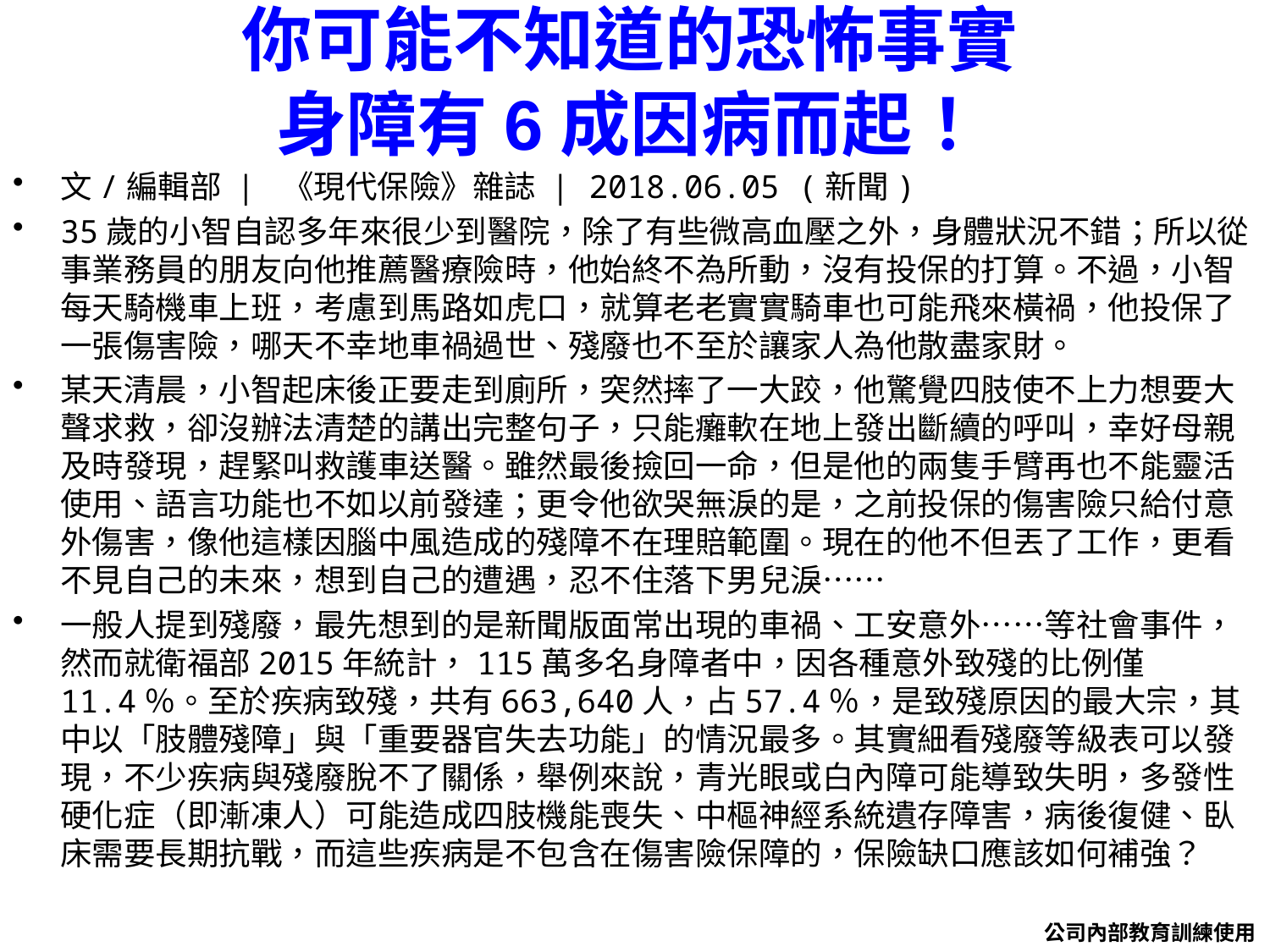

# 你可能不知道的恐怖事實 身障有6成因病而起！

文/編輯部 | 《現代保險》雜誌 | 2018.06.05 (新聞)
35歲的小智自認多年來很少到醫院，除了有些微高血壓之外，身體狀況不錯；所以從事業務員的朋友向他推薦醫療險時，他始終不為所動，沒有投保的打算。不過，小智每天騎機車上班，考慮到馬路如虎口，就算老老實實騎車也可能飛來橫禍，他投保了一張傷害險，哪天不幸地車禍過世、殘廢也不至於讓家人為他散盡家財。
某天清晨，小智起床後正要走到廁所，突然摔了一大跤，他驚覺四肢使不上力想要大聲求救，卻沒辦法清楚的講出完整句子，只能癱軟在地上發出斷續的呼叫，幸好母親及時發現，趕緊叫救護車送醫。雖然最後撿回一命，但是他的兩隻手臂再也不能靈活使用、語言功能也不如以前發達；更令他欲哭無淚的是，之前投保的傷害險只給付意外傷害，像他這樣因腦中風造成的殘障不在理賠範圍。現在的他不但丟了工作，更看不見自己的未來，想到自己的遭遇，忍不住落下男兒淚……
一般人提到殘廢，最先想到的是新聞版面常出現的車禍、工安意外……等社會事件，然而就衛福部2015年統計，115萬多名身障者中，因各種意外致殘的比例僅11.4％。至於疾病致殘，共有663,640人，占57.4％，是致殘原因的最大宗，其中以「肢體殘障」與「重要器官失去功能」的情況最多。其實細看殘廢等級表可以發現，不少疾病與殘廢脫不了關係，舉例來說，青光眼或白內障可能導致失明，多發性硬化症（即漸凍人）可能造成四肢機能喪失、中樞神經系統遺存障害，病後復健、臥床需要長期抗戰，而這些疾病是不包含在傷害險保障的，保險缺口應該如何補強？

公司內部教育訓練使用